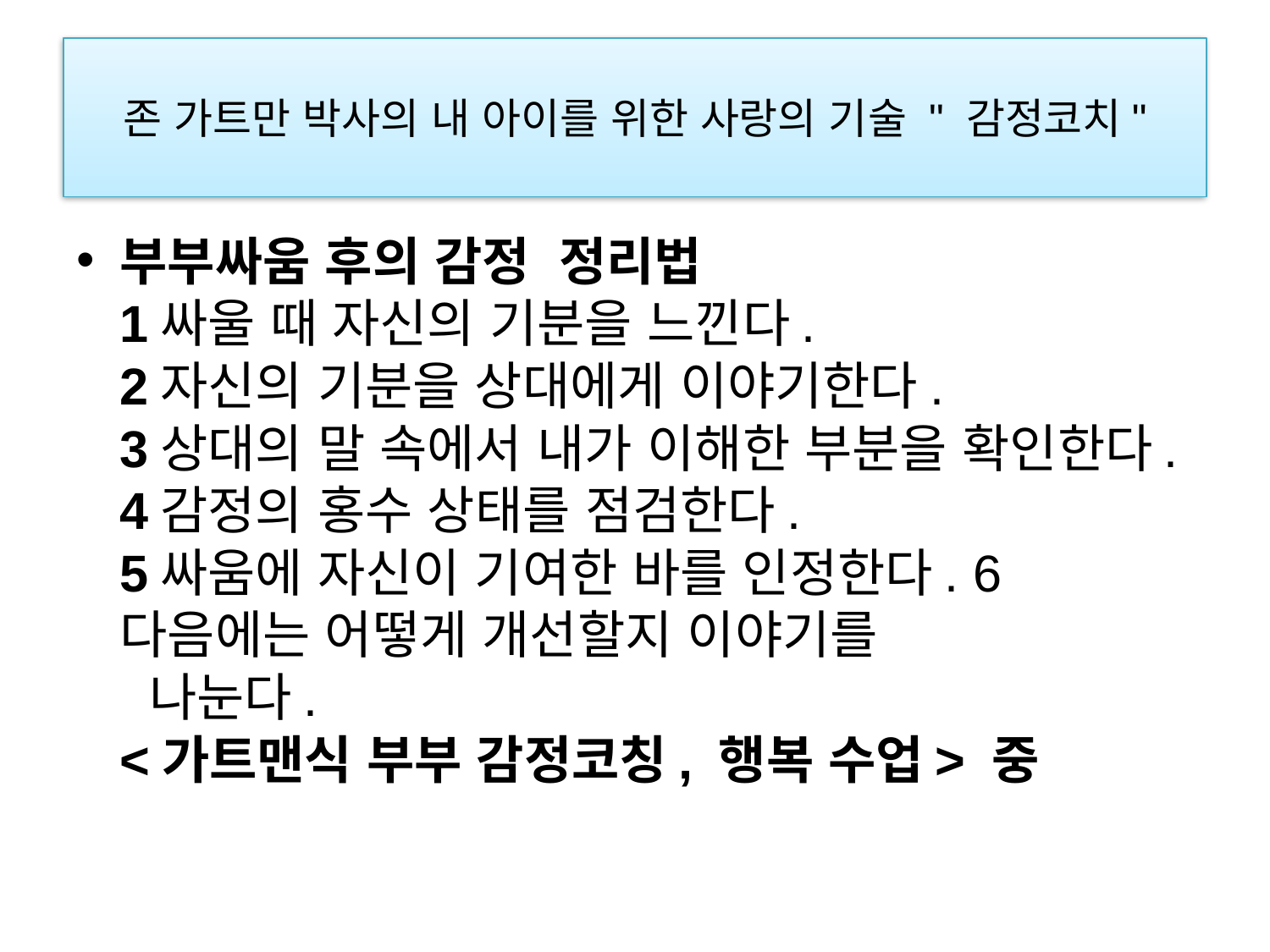

# 존 가트만 박사의 내 아이를 위한 사랑의 기술 " 감정코치"
부부싸움 후의 감정  정리법
1싸울 때 자신의 기분을 느낀다.
2자신의 기분을 상대에게 이야기한다.
3상대의 말 속에서 내가 이해한 부분을 확인한다.
4감정의 홍수 상태를 점검한다.
5싸움에 자신이 기여한 바를 인정한다. 6 다음에는 어떻게 개선할지 이야기를
  나눈다.
<가트맨식 부부 감정코칭, 행복 수업> 중